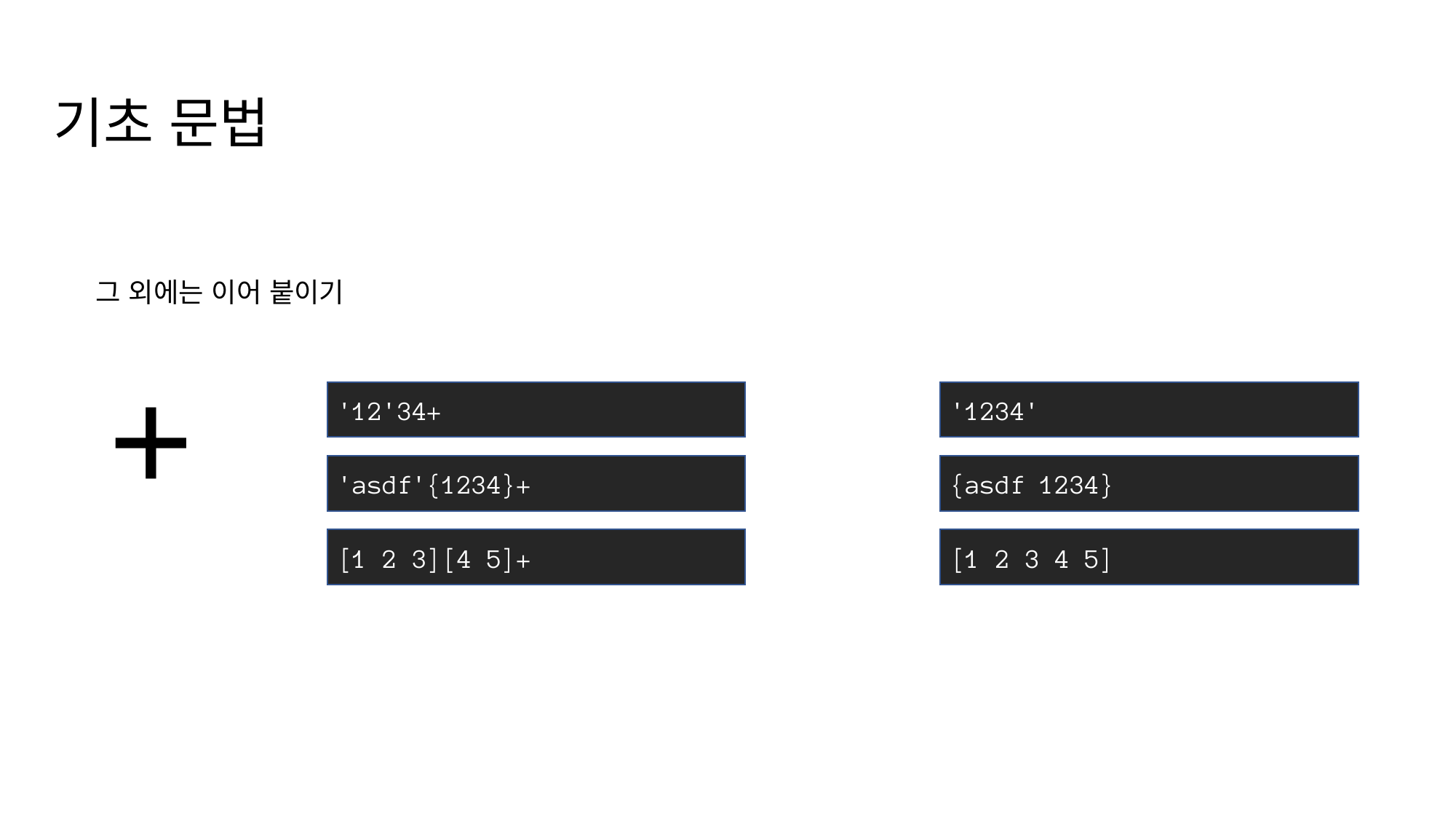

기초 문법
+
그 외에는 이어 붙이기
'12'34+
'1234'
'asdf'{1234}+
{asdf 1234}
[1 2 3][4 5]+
[1 2 3 4 5]